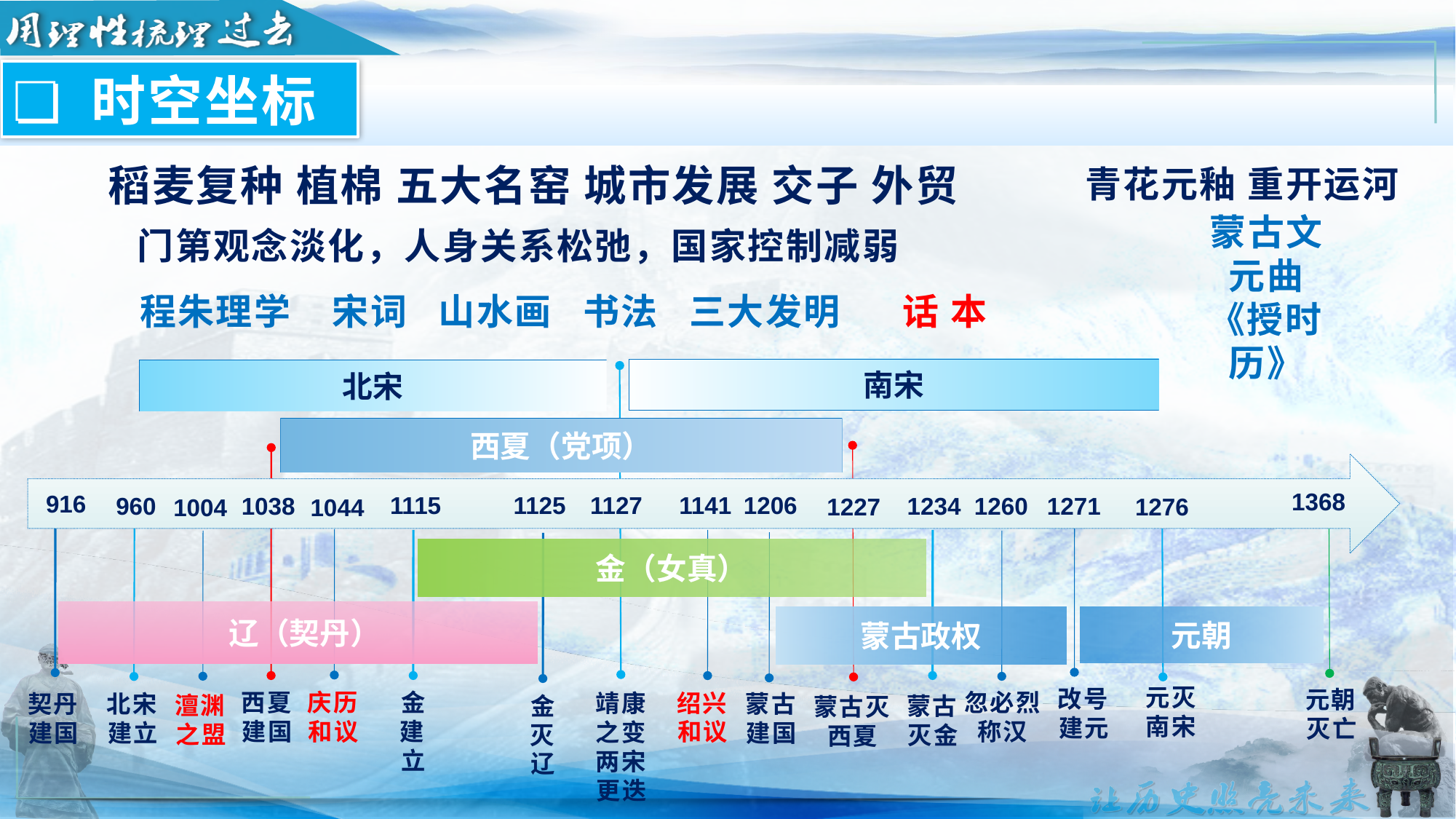

❏ 时空坐标
稻麦复种 植棉 五大名窑 城市发展 交子 外贸
青花元釉 重开运河

蒙古文
元曲
《授时历》
门第观念淡化，人身关系松弛，国家控制减弱
程朱理学    宋词   山水画   书法   三大发明      话 本
南宋
北宋

1368
916
1125
1115
1141
1127
1206
960
1234
1260
1271
1038
1276
1227
1004
1044
西夏（党项）
金（女真）
 辽（契丹）
元朝
蒙古政权
元灭
南宋
改号建元
元朝灭亡
庆历和议
金
建立
忽必烈
称汉
西夏建国
绍兴和议
靖康之变两宋更迭

蒙古建国
北宋建立
契丹建国
澶渊之盟
金
灭辽
蒙古灭金
蒙古灭西夏